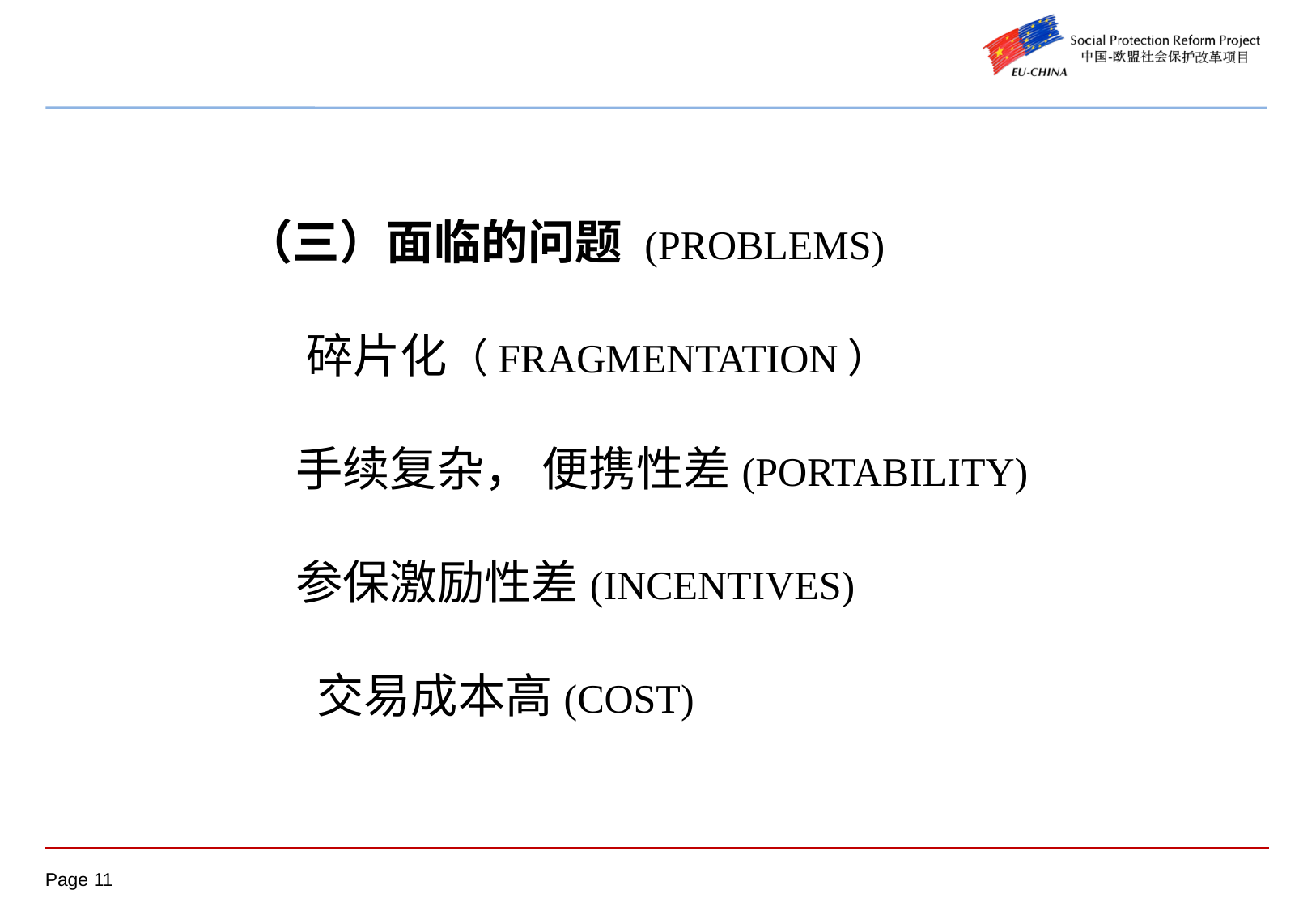

（三）面临的问题 (PROBLEMS)

                 碎片化（fragmentation）

                手续复杂， 便携性差(portability)

                参保激励性差(incentives)

                  交易成本高(COST)